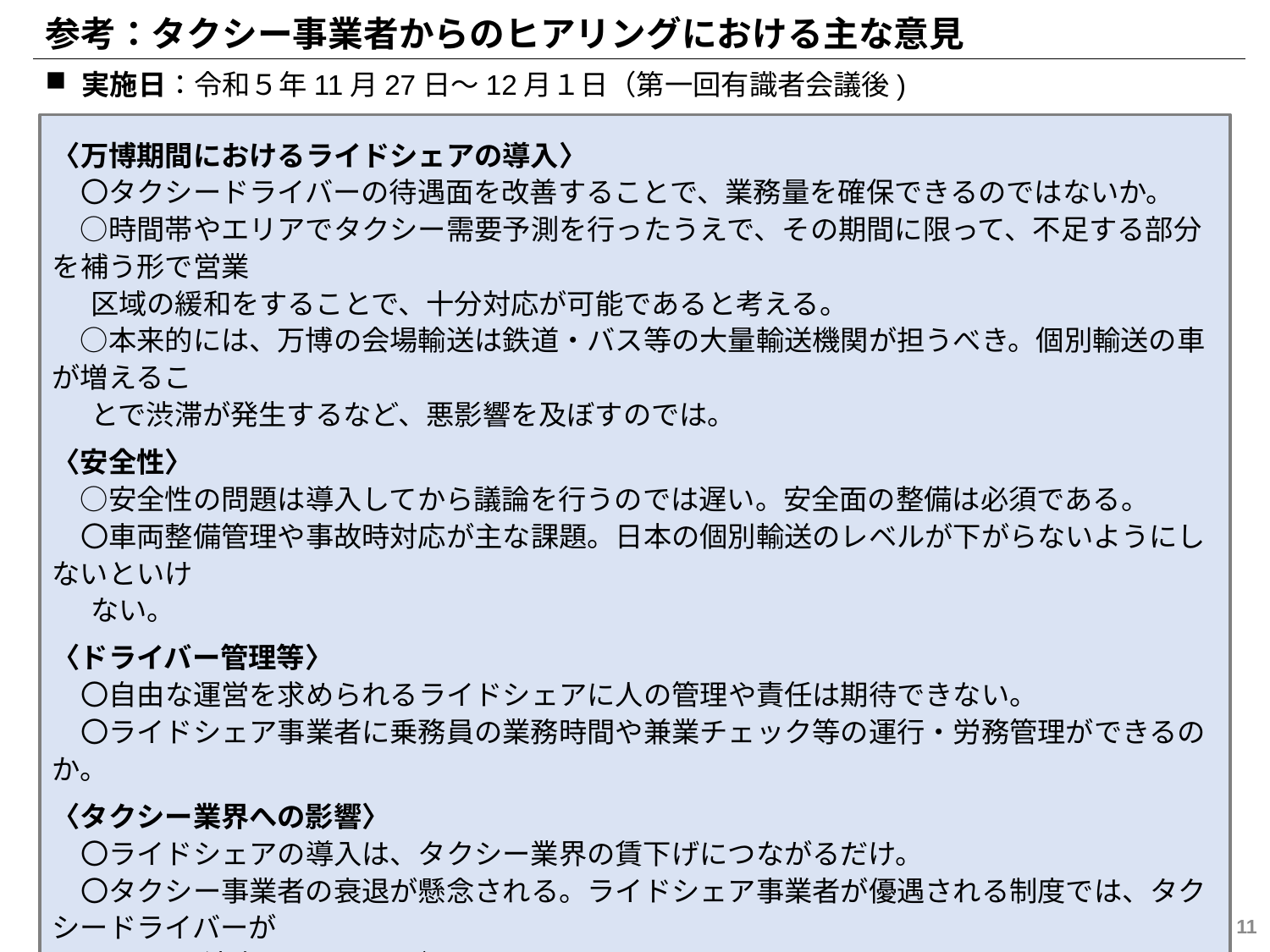

参考：タクシー事業者からのヒアリングにおける主な意見
実施日：令和５年11月27日～12月１日（第一回有識者会議後)
〈万博期間におけるライドシェアの導入〉
　〇タクシードライバーの待遇面を改善することで、業務量を確保できるのではないか。
　○時間帯やエリアでタクシー需要予測を行ったうえで、その期間に限って、不足する部分を補う形で営業
     区域の緩和をすることで、十分対応が可能であると考える。
　○本来的には、万博の会場輸送は鉄道・バス等の大量輸送機関が担うべき。個別輸送の車が増えるこ
     とで渋滞が発生するなど、悪影響を及ぼすのでは。
〈安全性〉
　○安全性の問題は導入してから議論を行うのでは遅い。安全面の整備は必須である。
　〇車両整備管理や事故時対応が主な課題。日本の個別輸送のレベルが下がらないようにしないといけ
     ない。
〈ドライバー管理等〉
　〇自由な運営を求められるライドシェアに人の管理や責任は期待できない。
　〇ライドシェア事業者に乗務員の業務時間や兼業チェック等の運行・労務管理ができるのか。
〈タクシー業界への影響〉
　〇ライドシェアの導入は、タクシー業界の賃下げにつながるだけ。
　〇タクシー事業者の衰退が懸念される。ライドシェア事業者が優遇される制度では、タクシードライバーが
     そちらに流出するおそれがある。
〈その他〉
　〇ライドシェアを検討する時期が来ていると考える。
　〇ライドシェアを導入するなら、ライドシェア事業者にもタクシーと同等の条件を求めてほしい。
11